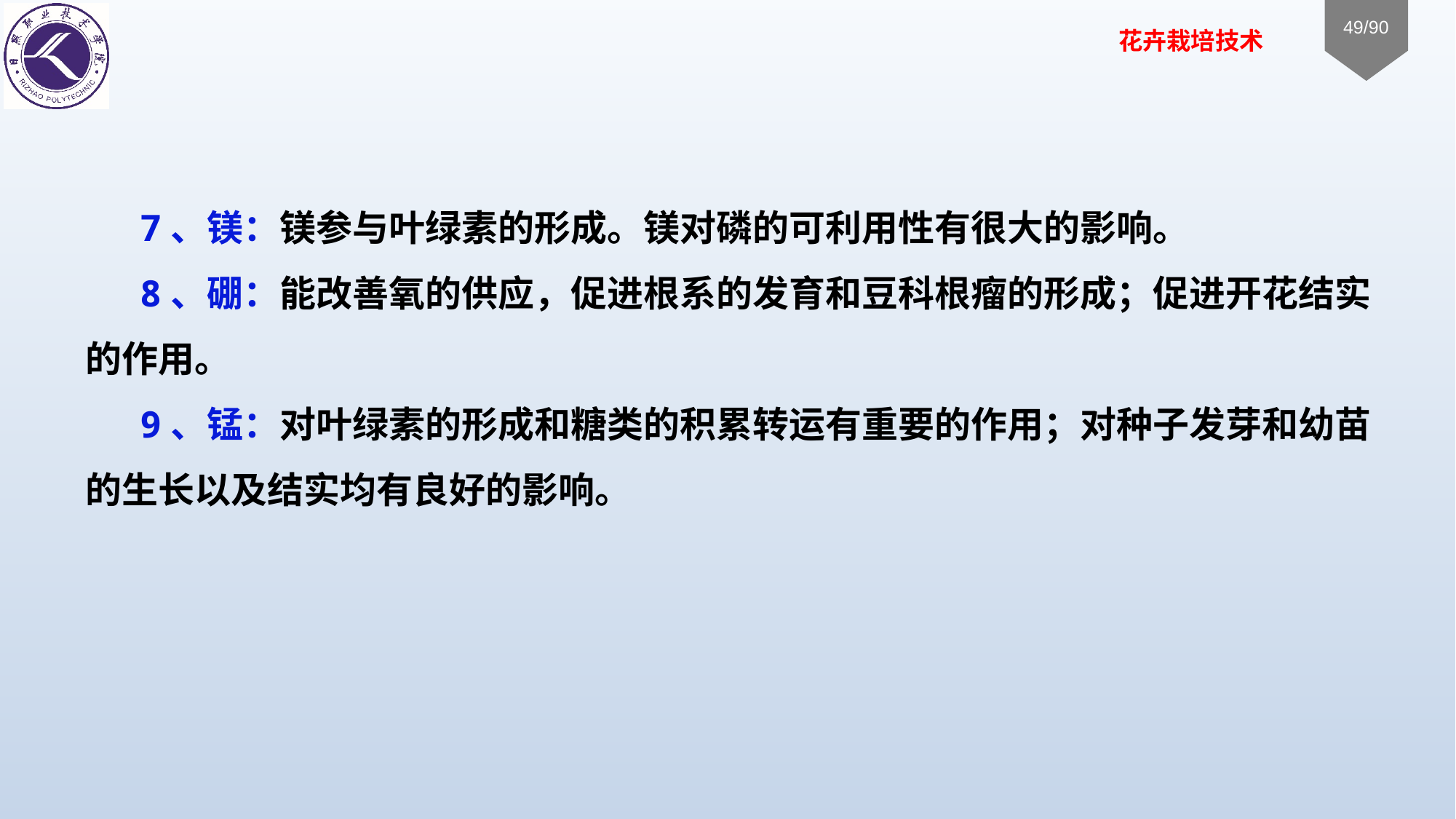

7、镁：镁参与叶绿素的形成。镁对磷的可利用性有很大的影响。
8、硼：能改善氧的供应，促进根系的发育和豆科根瘤的形成；促进开花结实的作用。
9、锰：对叶绿素的形成和糖类的积累转运有重要的作用；对种子发芽和幼苗的生长以及结实均有良好的影响。